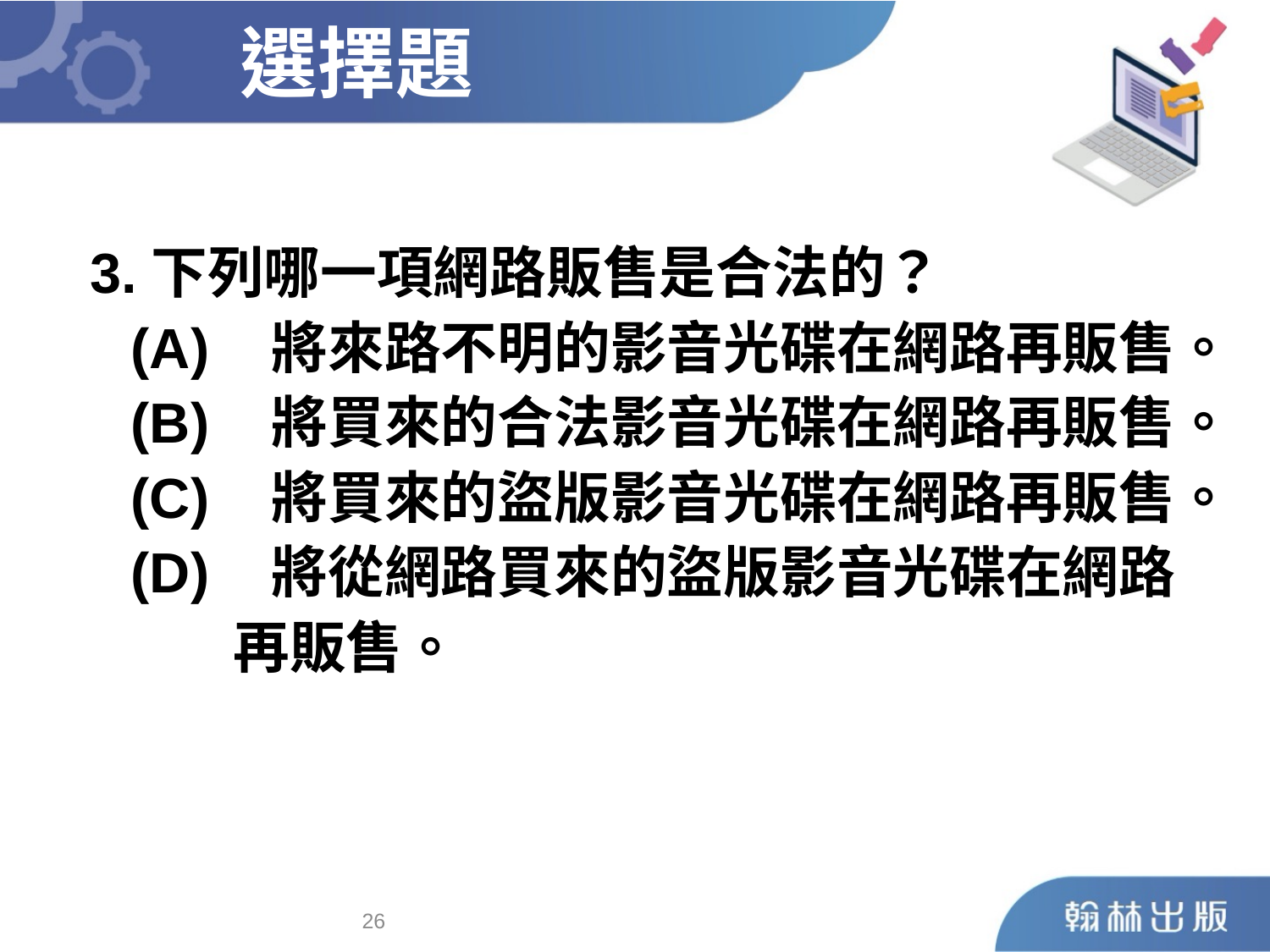

選擇題
3.下列哪一項網路販售是合法的？
	 (A)	 將來路不明的影音光碟在網路再販售。
	 (B)	 將買來的合法影音光碟在網路再販售。
	 (C)	 將買來的盜版影音光碟在網路再販售。
	 (D)	 將從網路買來的盜版影音光碟在網路
          再販售。

26